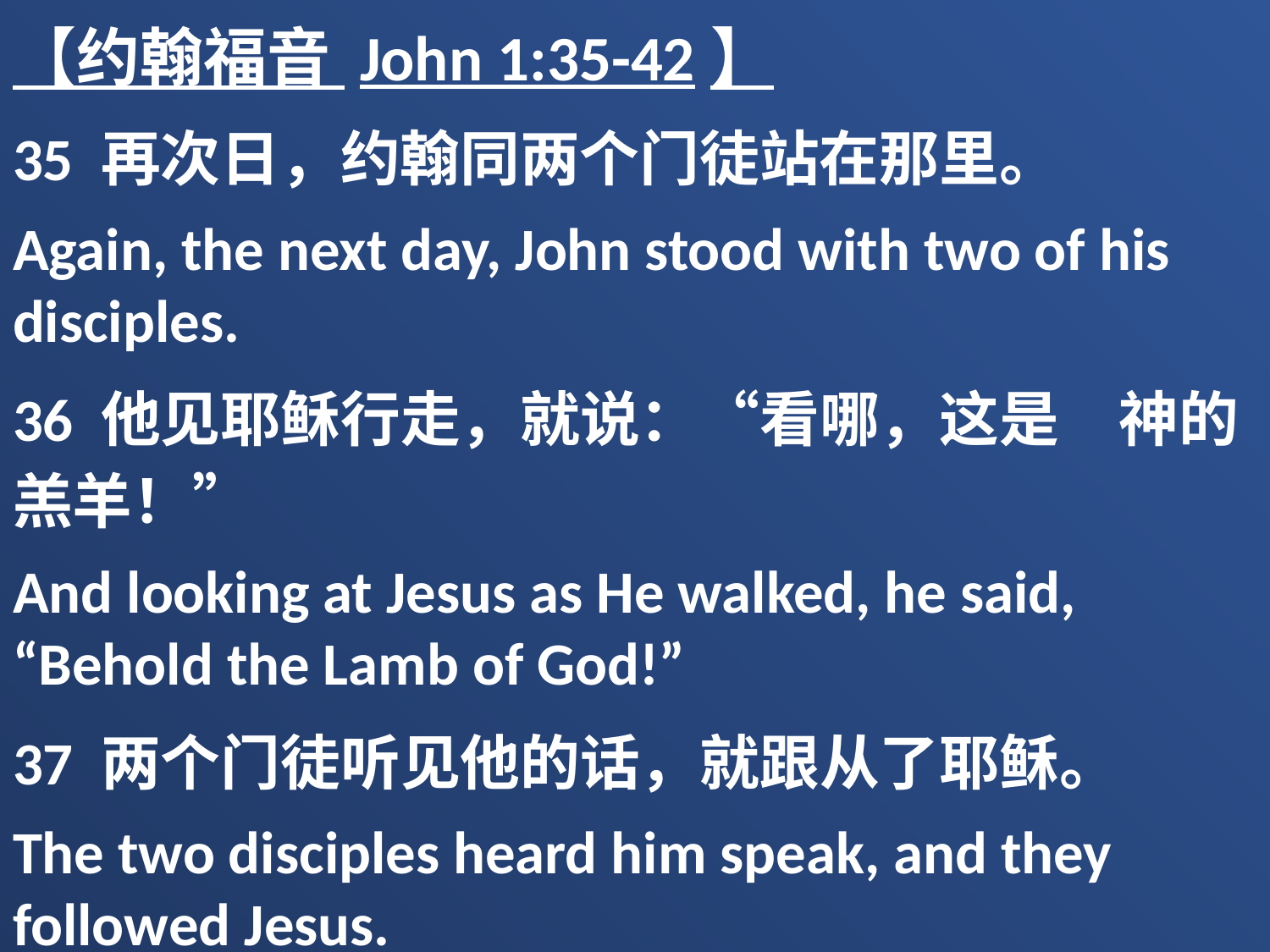

【约翰福音 John 1:35-42】
35 再次日，约翰同两个门徒站在那里。
Again, the next day, John stood with two of his disciples.
36 他见耶稣行走，就说：“看哪，这是　神的羔羊！”
And looking at Jesus as He walked, he said, “Behold the Lamb of God!”
37 两个门徒听见他的话，就跟从了耶稣。
The two disciples heard him speak, and they followed Jesus.